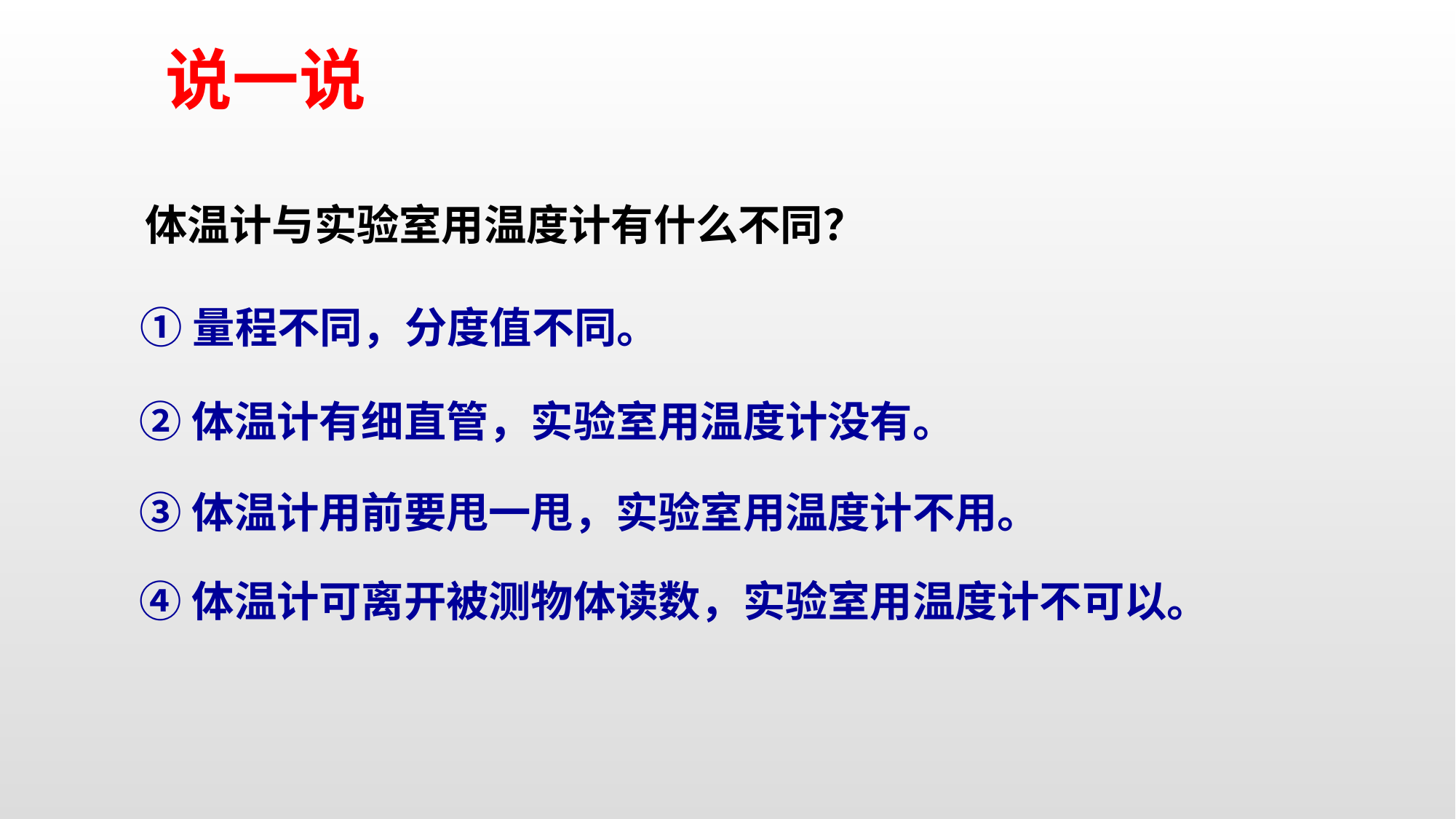

说一说
体温计与实验室用温度计有什么不同？
①量程不同，分度值不同。
②体温计有细直管，实验室用温度计没有。
③体温计用前要甩一甩，实验室用温度计不用。
④体温计可离开被测物体读数，实验室用温度计不可以。